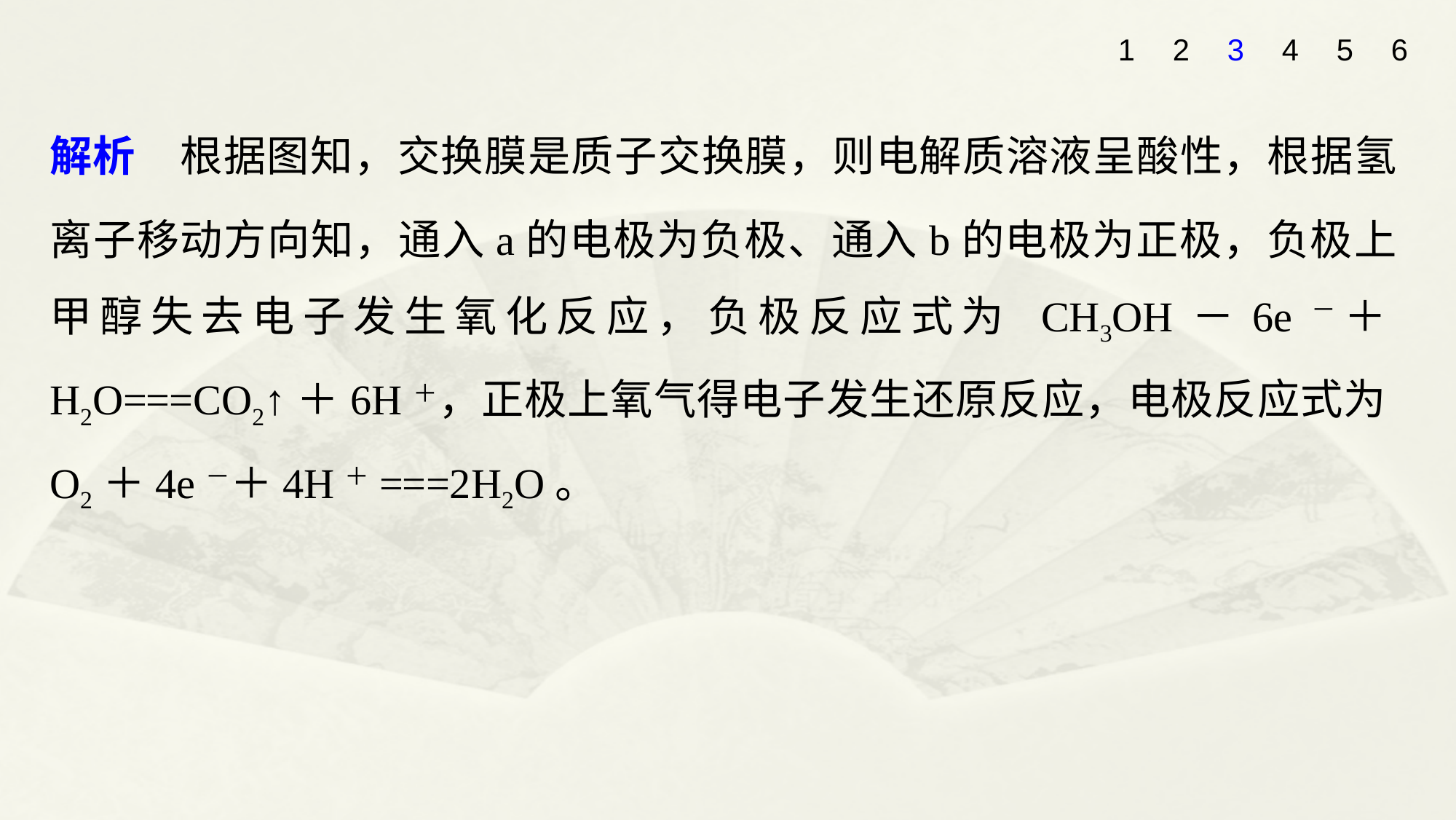

1
2
3
4
5
6
解析　根据图知，交换膜是质子交换膜，则电解质溶液呈酸性，根据氢离子移动方向知，通入a的电极为负极、通入b的电极为正极，负极上甲醇失去电子发生氧化反应，负极反应式为 CH3OH－6e－＋H2O===CO2↑＋6H＋，正极上氧气得电子发生还原反应，电极反应式为O2＋4e－＋4H＋===2H2O。